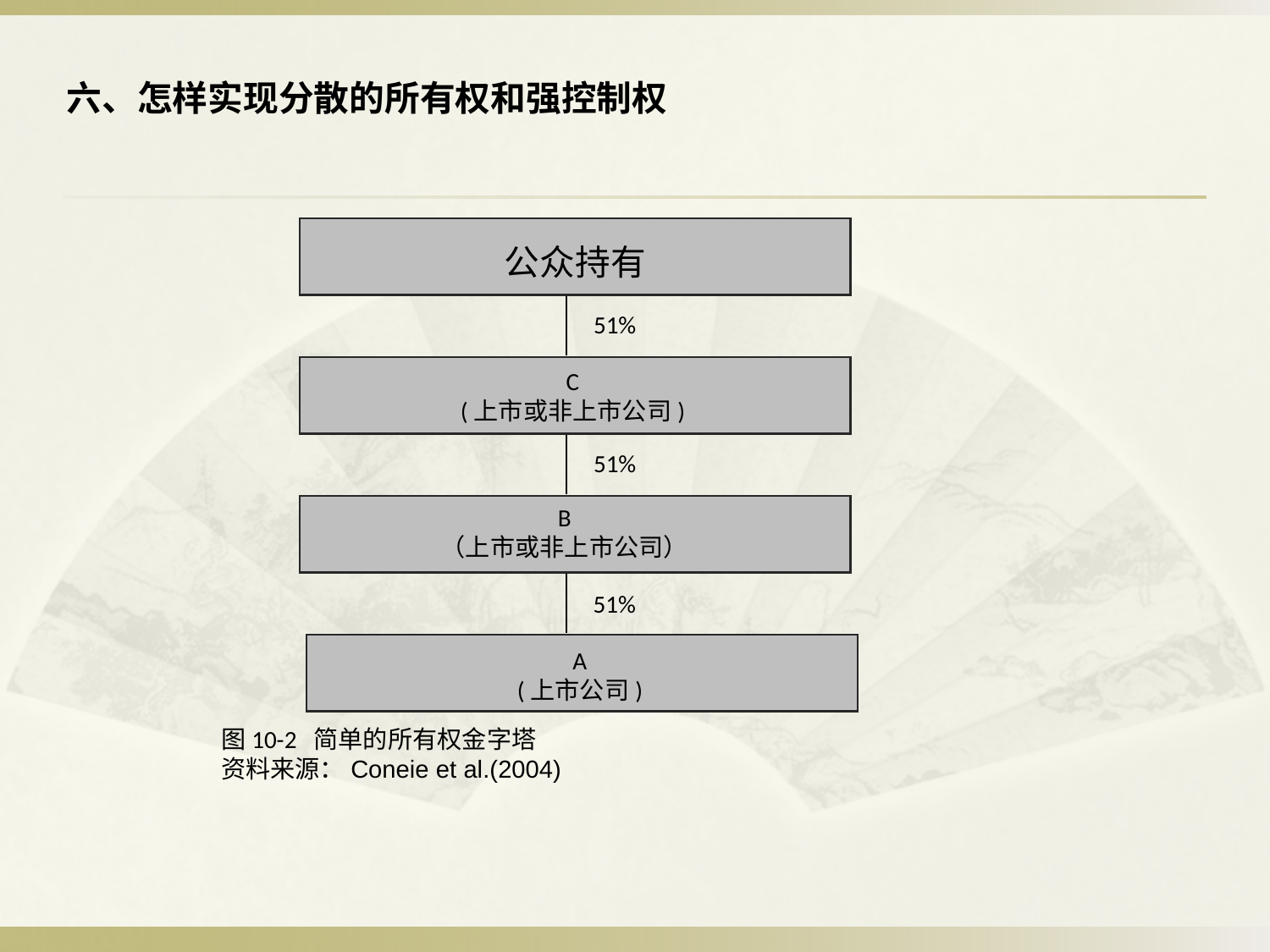

六、怎样实现分散的所有权和强控制权

公众持有
51%

C
(上市或非上市公司)
51%
B
（上市或非上市公司）

51%

A
(上市公司)
图10-2  简单的所有权金字塔
资料来源：Coneie et al.(2004)